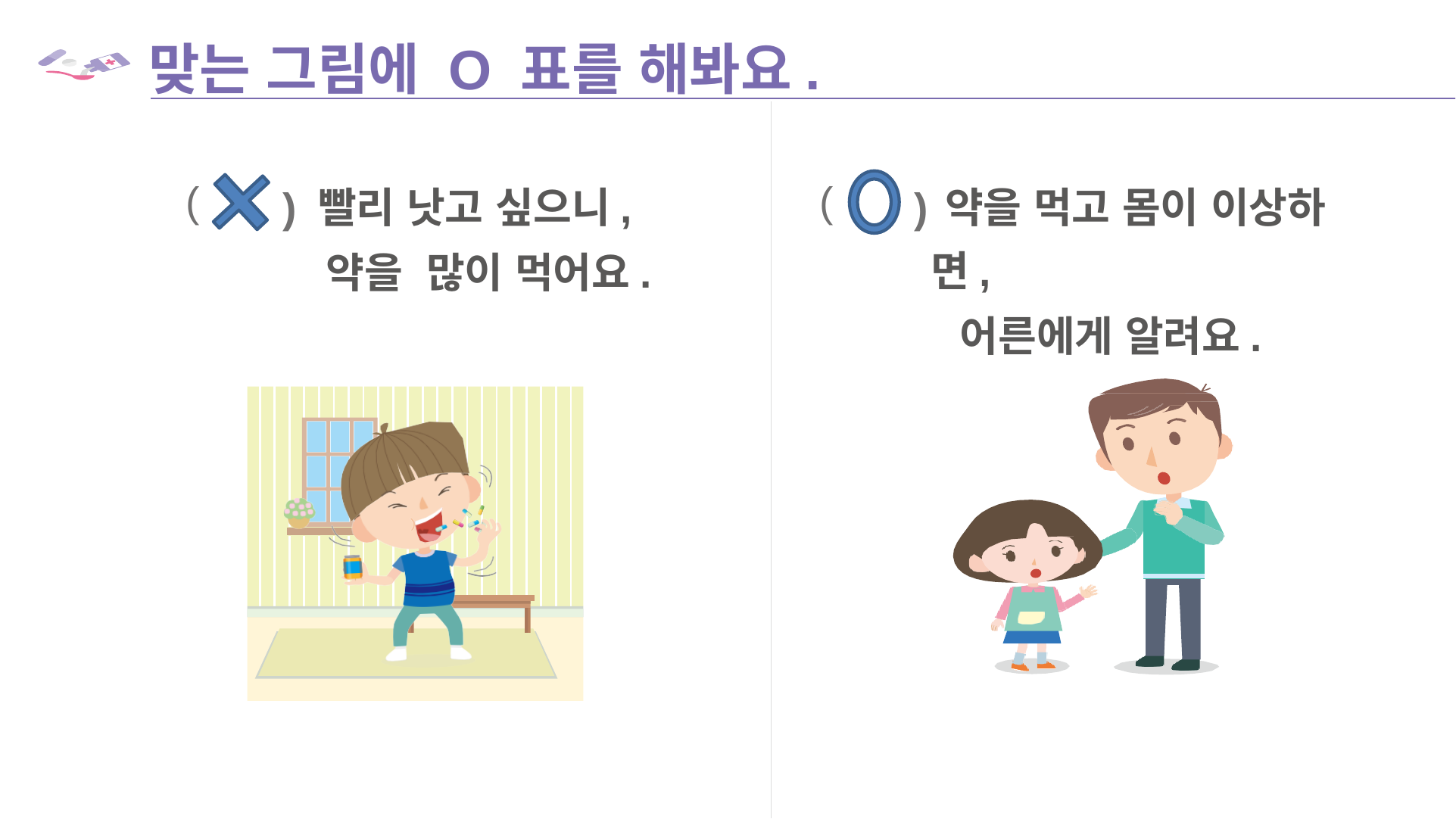

# 맞는 그림에 O 표를 해봐요.

  ) 빨리 낫고 싶으니,
    약을  많이 먹어요.
 ) 약을 먹고 몸이 이상하면,
    어른에게 알려요.

(
(

일러스트